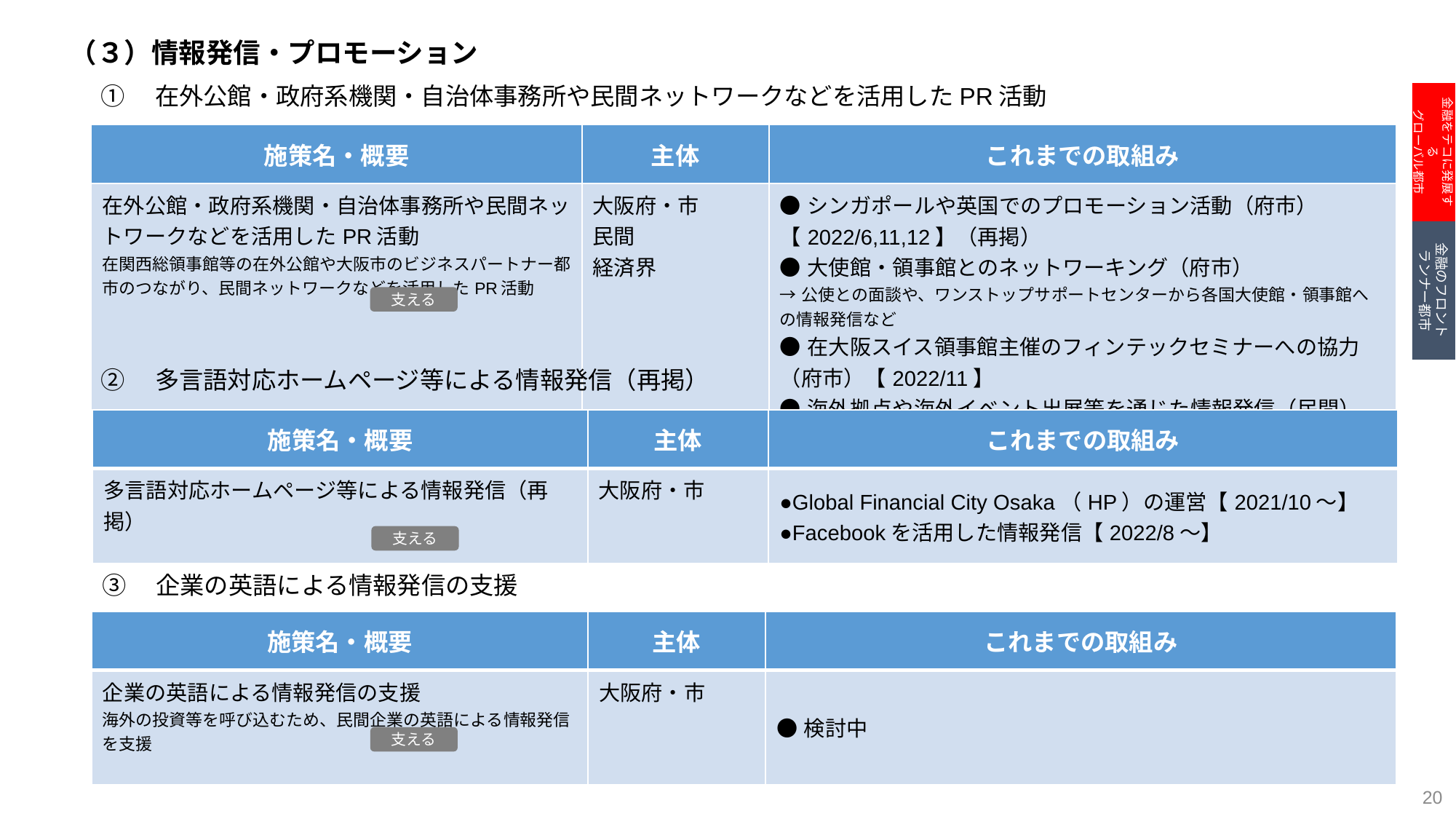

（３）情報発信・プロモーション
①　在外公館・政府系機関・自治体事務所や民間ネットワークなどを活用したPR活動
金融をテコに発展する
グローバル都市
| 施策名・概要 | 主体 | これまでの取組み |
| --- | --- | --- |
| 在外公館・政府系機関・自治体事務所や民間ネットワークなどを活用したPR活動 在関西総領事館等の在外公館や大阪市のビジネスパートナー都市のつながり、民間ネットワークなどを活用したPR活動 | 大阪府・市 民間 経済界 | ●シンガポールや英国でのプロモーション活動（府市）【2022/6,11,12】（再掲） ●大使館・領事館とのネットワーキング（府市） →公使との面談や、ワンストップサポートセンターから各国大使館・領事館への情報発信など ●在大阪スイス領事館主催のフィンテックセミナーへの協力（府市）【2022/11】 ●海外拠点や海外イベント出展等を通じた情報発信（民間） |
金融のフロント
ランナー都市
支える
②　多言語対応ホームページ等による情報発信（再掲）
| 施策名・概要 | 主体 | これまでの取組み |
| --- | --- | --- |
| 多言語対応ホームページ等による情報発信（再掲） | 大阪府・市 | ●Global Financial City Osaka（HP）の運営【2021/10～】 ●Facebookを活用した情報発信【2022/8～】 |
支える
③　企業の英語による情報発信の支援
| 施策名・概要 | 主体 | これまでの取組み |
| --- | --- | --- |
| 企業の英語による情報発信の支援 海外の投資等を呼び込むため、民間企業の英語による情報発信を支援 | 大阪府・市 | ●検討中 |
支える
20